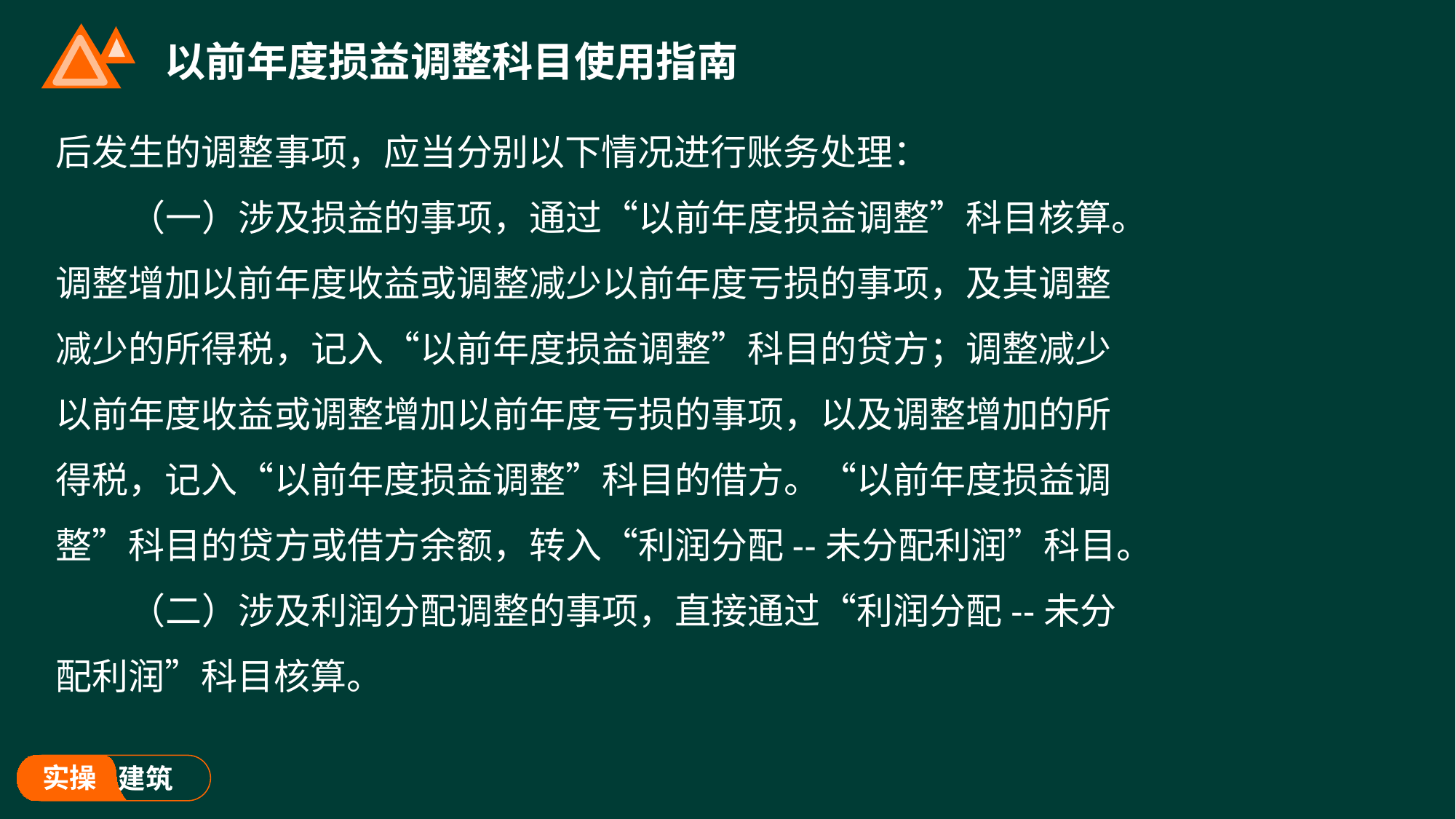

# 以前年度损益调整科目使用指南
后发生的调整事项，应当分别以下情况进行账务处理：
（一）涉及损益的事项，通过“以前年度损益调整”科目核算。调整增加以前年度收益或调整减少以前年度亏损的事项，及其调整减少的所得税，记入“以前年度损益调整”科目的贷方；调整减少以前年度收益或调整增加以前年度亏损的事项，以及调整增加的所得税，记入“以前年度损益调整”科目的借方。“以前年度损益调整”科目的贷方或借方余额，转入“利润分配--未分配利润”科目。
（二）涉及利润分配调整的事项，直接通过“利润分配--未分配利润”科目核算。